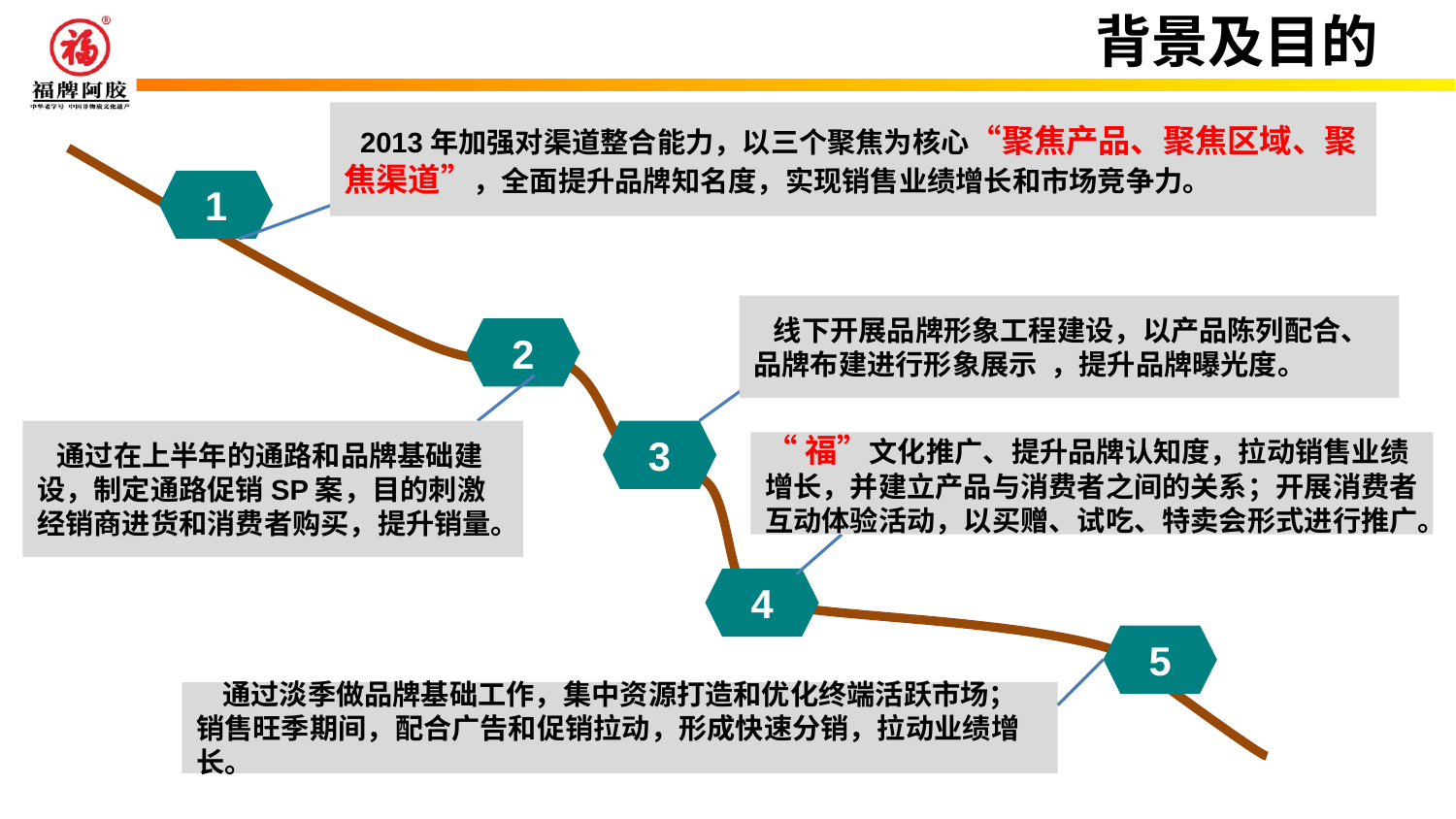

背景及目的
  2013年加强对渠道整合能力，以三个聚焦为核心“聚焦产品、聚焦区域、聚焦渠道”，全面提升品牌知名度，实现销售业绩增长和市场竞争力。

1
  线下开展品牌形象工程建设，以产品陈列配合、品牌布建进行形象展示  ，提升品牌曝光度。
2
3
  通过在上半年的通路和品牌基础建设，制定通路促销SP案，目的刺激经销商进货和消费者购买，提升销量。
“福”文化推广、提升品牌认知度，拉动销售业绩增长，并建立产品与消费者之间的关系；开展消费者互动体验活动，以买赠、试吃、特卖会形式进行推广。
4
5
   通过淡季做品牌基础工作，集中资源打造和优化终端活跃市场；销售旺季期间，配合广告和促销拉动，形成快速分销，拉动业绩增长。